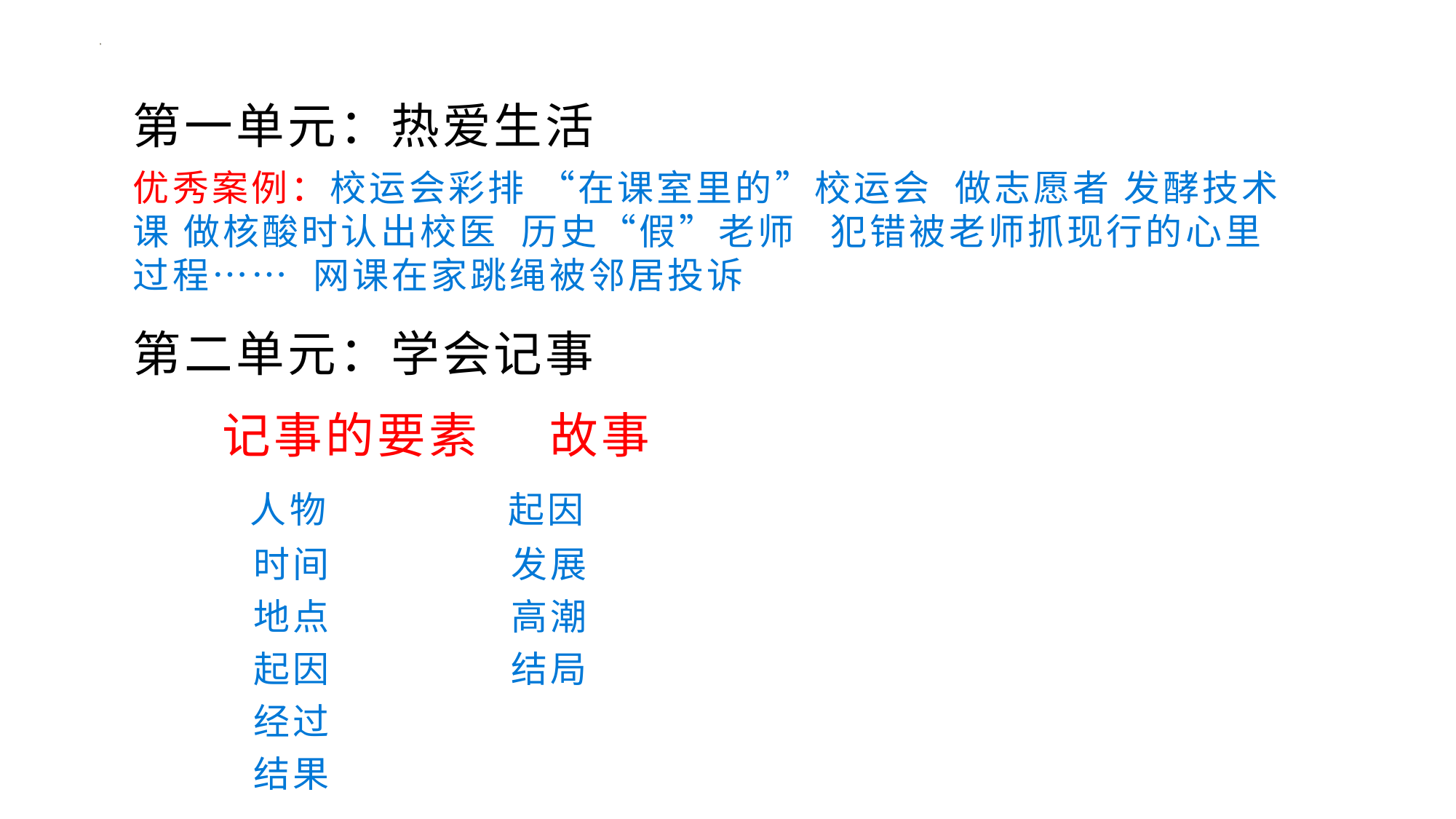

第一单元：热爱生活
优秀案例：校运会彩排 “在课室里的”校运会  做志愿者 发酵技术课 做核酸时认出校医  历史“假”老师   犯错被老师抓现行的心里过程……  网课在家跳绳被邻居投诉
第二单元：学会记事
    记事的要素     故事
      人物                起因
        时间                发展
        地点                高潮
        起因                结局
        经过
        结果